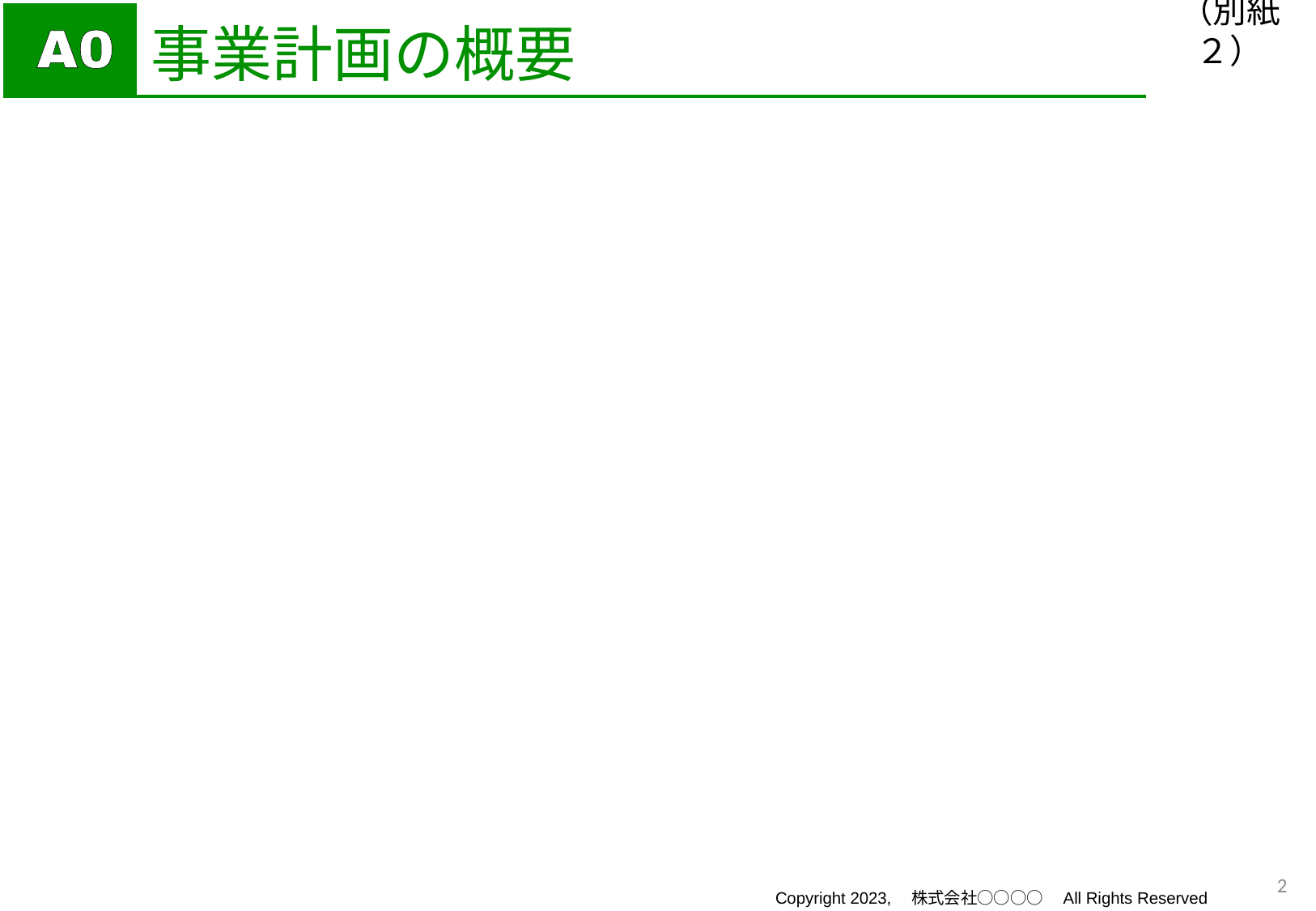

| A0 | 事業計画の概要 |
| --- | --- |
（別紙２）
2
Copyright 2023,　株式会社○○○○　All Rights Reserved　　－  P. 0 －